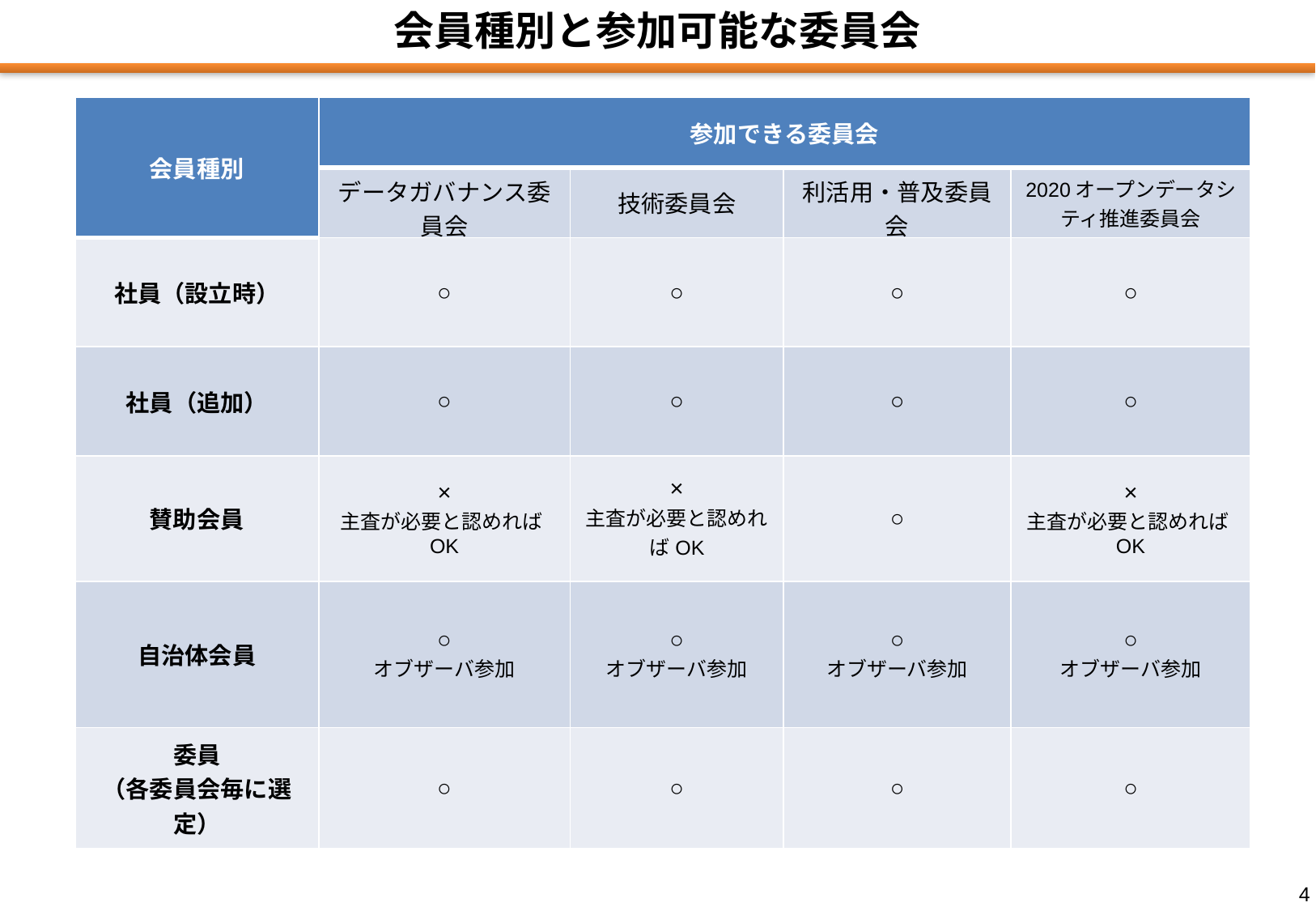

会員種別と参加可能な委員会

| 会員種別 | 参加できる委員会 |  |  |  |
| --- | --- | --- | --- | --- |
|  | データガバナンス委員会 | 技術委員会 | 利活用・普及委員会 | 2020オープンデータシティ推進委員会 |
| 社員（設立時） | ○ | ○ | ○ | ○ |
| 社員（追加） | ○ | ○ | ○ | ○ |
| 賛助会員 | × 主査が必要と認めればOK | × 主査が必要と認めればOK | ○ | × 主査が必要と認めればOK |
| 自治体会員 | ○ オブザーバ参加 | ○ オブザーバ参加 | ○ オブザーバ参加 | ○ オブザーバ参加 |
| 委員 （各委員会毎に選定） | ○ | ○ | ○ | ○ |
4